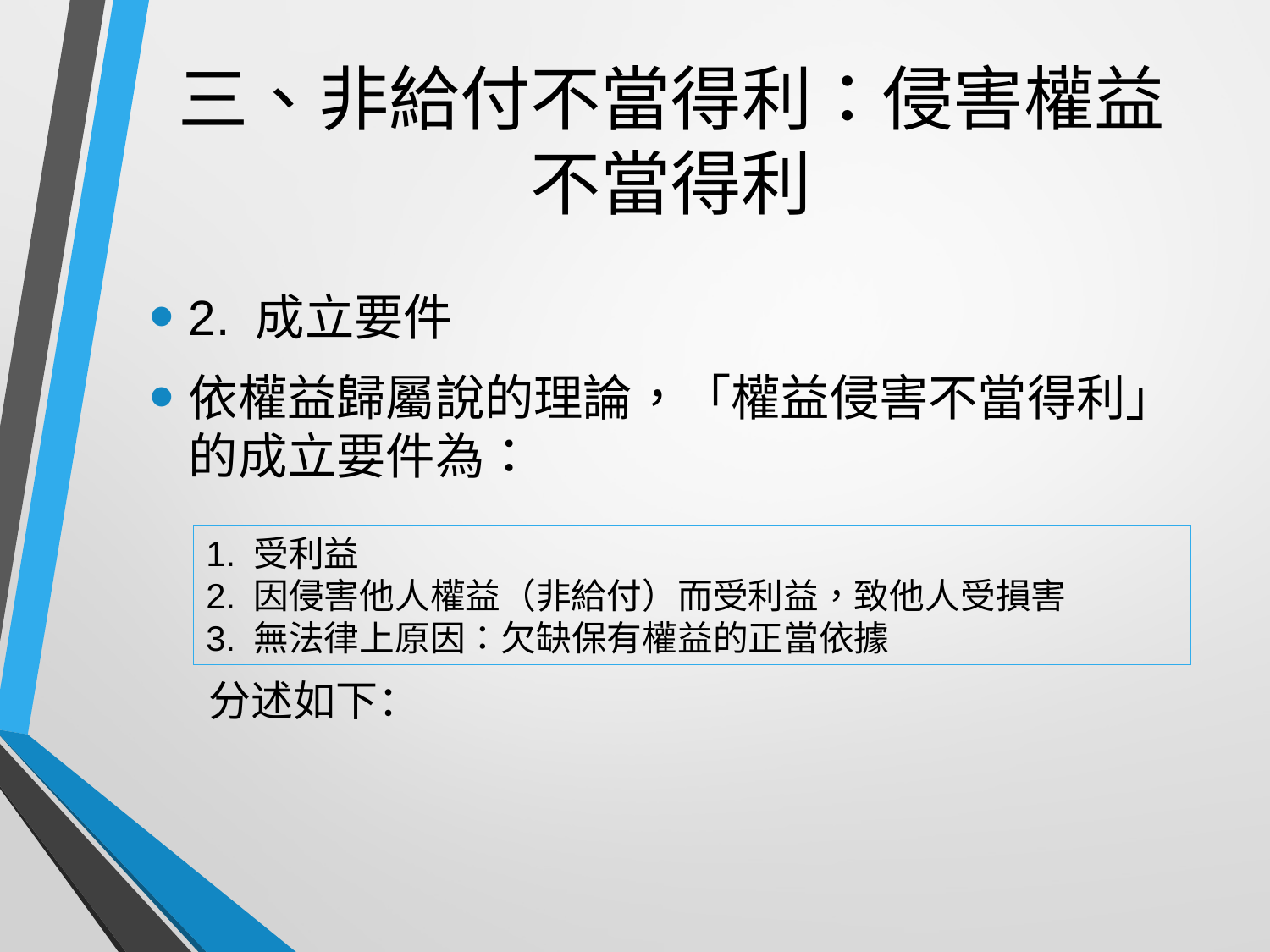

# 三、非給付不當得利：侵害權益不當得利
2. 成立要件
依權益歸屬說的理論，「權益侵害不當得利」的成立要件為：

1. 受利益
2. 因侵害他人權益（非給付）而受利益，致他人受損害
3. 無法律上原因：欠缺保有權益的正當依據
分述如下：